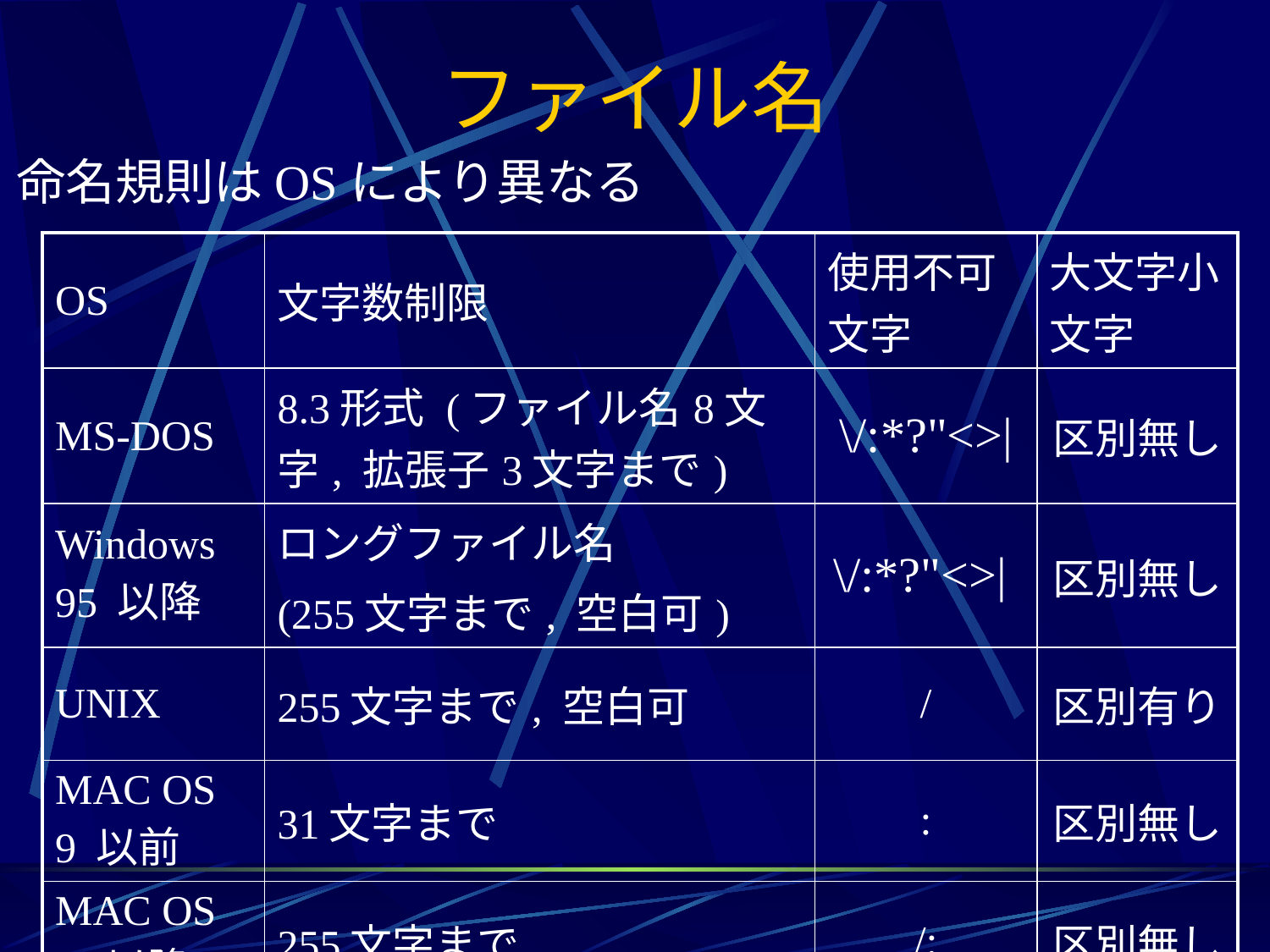

# ファイル名
命名規則はOSにより異なる
| OS | 文字数制限 | 使用不可文字 | 大文字小文字 |
| --- | --- | --- | --- |
| MS-DOS | 8.3形式 (ファイル名8文字, 拡張子3文字まで) | \/:\*?"<>| | 区別無し |
| Windows 95 以降 | ロングファイル名 (255文字まで, 空白可) | \/:\*?"<>| | 区別無し |
| UNIX | 255文字まで, 空白可 | / | 区別有り |
| MAC OS 9 以前 | 31文字まで | : | 区別無し |
| MAC OS X 以降 | 255文字まで | /: | 区別無し |